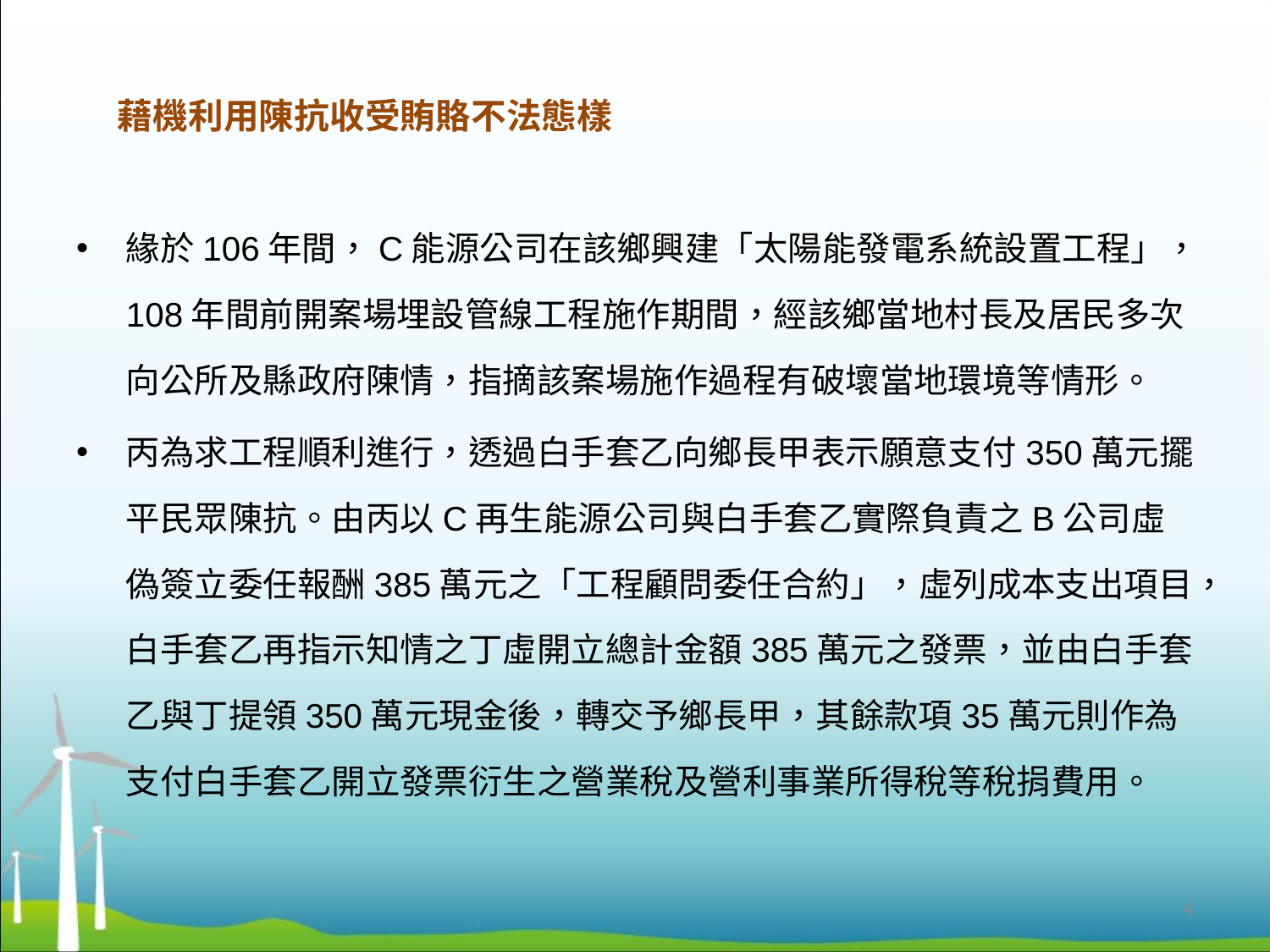

藉機利用陳抗收受賄賂不法態樣
緣於106年間，C能源公司在該鄉興建「太陽能發電系統設置工程」，108年間前開案場埋設管線工程施作期間，經該鄉當地村長及居民多次向公所及縣政府陳情，指摘該案場施作過程有破壞當地環境等情形。
丙為求工程順利進行，透過白手套乙向鄉長甲表示願意支付350萬元擺平民眾陳抗。由丙以C再生能源公司與白手套乙實際負責之B公司虛偽簽立委任報酬385萬元之「工程顧問委任合約」，虛列成本支出項目，白手套乙再指示知情之丁虛開立總計金額385萬元之發票，並由白手套乙與丁提領350萬元現金後，轉交予鄉長甲，其餘款項35萬元則作為支付白手套乙開立發票衍生之營業稅及營利事業所得稅等稅捐費用。
4